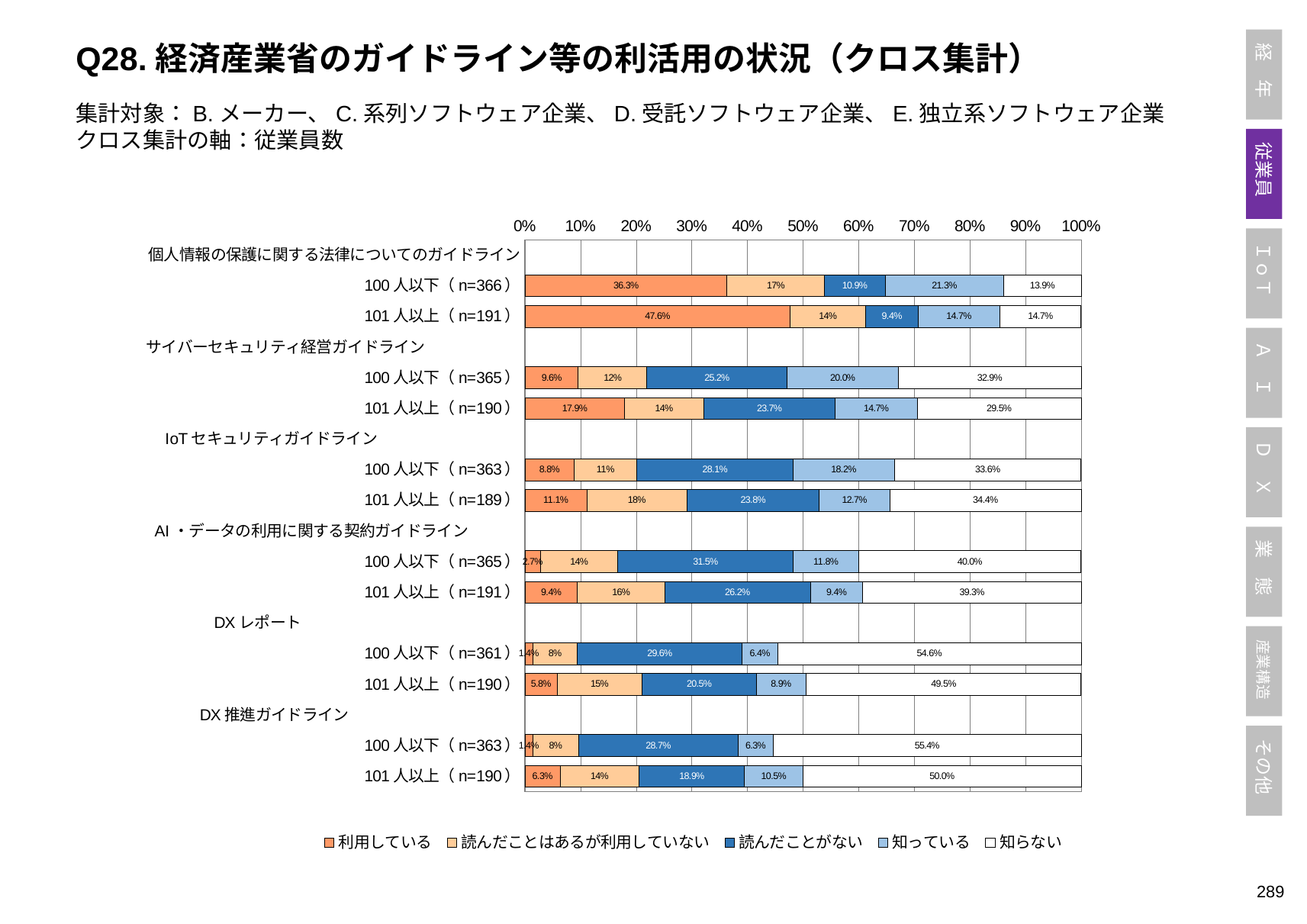

Q28.経済産業省のガイドライン等の利活用の状況（クロス集計）
集計対象：B.メーカー、C.系列ソフトウェア企業、D.受託ソフトウェア企業、E.独立系ソフトウェア企業
クロス集計の軸：従業員数

### Chart

| Category | 利用している | 読んだことはあるが利用していない | 読んだことがない | 知っている | 知らない |
|---|---|---|---|---|---|
| 個人情報の保護に関する法律についてのガイドライン | None | None | None | None | None |
| 100人以下（n=366） | 0.3633879781420765 | 0.17486338797814208 | 0.1092896174863388 | 0.21311475409836064 | 0.13934426229508196 |
| 101人以上（n=191） | 0.47643979057591623 | 0.13612565445026178 | 0.09424083769633508 | 0.14659685863874344 | 0.14659685863874344 |
| サイバーセキュリティ経営ガイドライン                     | None | None | None | None | None |
| 100人以下（n=365） | 0.0958904109589041 | 0.1232876712328767 | 0.25205479452054796 | 0.2 | 0.3287671232876712 |
| 101人以上（n=190） | 0.17894736842105263 | 0.14210526315789473 | 0.23684210526315788 | 0.14736842105263157 | 0.29473684210526313 |
| IoTセキュリティガイドライン                               | None | None | None | None | None |
| 100人以下（n=363） | 0.0881542699724518 | 0.11294765840220386 | 0.2809917355371901 | 0.18181818181818182 | 0.33608815426997246 |
| 101人以上（n=189） | 0.1111111111111111 | 0.17989417989417988 | 0.23809523809523808 | 0.12698412698412698 | 0.3439153439153439 |
| AI・データの利用に関する契約ガイドライン            | None | None | None | None | None |
| 100人以下（n=365） | 0.0273972602739726 | 0.13972602739726028 | 0.3150684931506849 | 0.1178082191780822 | 0.4 |
| 101人以上（n=191） | 0.09424083769633508 | 0.15706806282722513 | 0.2617801047120419 | 0.09424083769633508 | 0.39267015706806285 |
| DXレポート                                               | None | None | None | None | None |
| 100人以下（n=361） | 0.013850415512465374 | 0.08033240997229917 | 0.296398891966759 | 0.06371191135734072 | 0.5457063711911357 |
| 101人以上（n=190） | 0.05789473684210526 | 0.15263157894736842 | 0.20526315789473684 | 0.08947368421052632 | 0.49473684210526314 |
| DX推進ガイドライン                                     | None | None | None | None | None |
| 100人以下（n=363） | 0.013774104683195593 | 0.08264462809917356 | 0.2865013774104683 | 0.06336088154269973 | 0.5537190082644629 |
| 101人以上（n=190） | 0.06315789473684211 | 0.14210526315789473 | 0.18947368421052632 | 0.10526315789473684 | 0.5 |
289